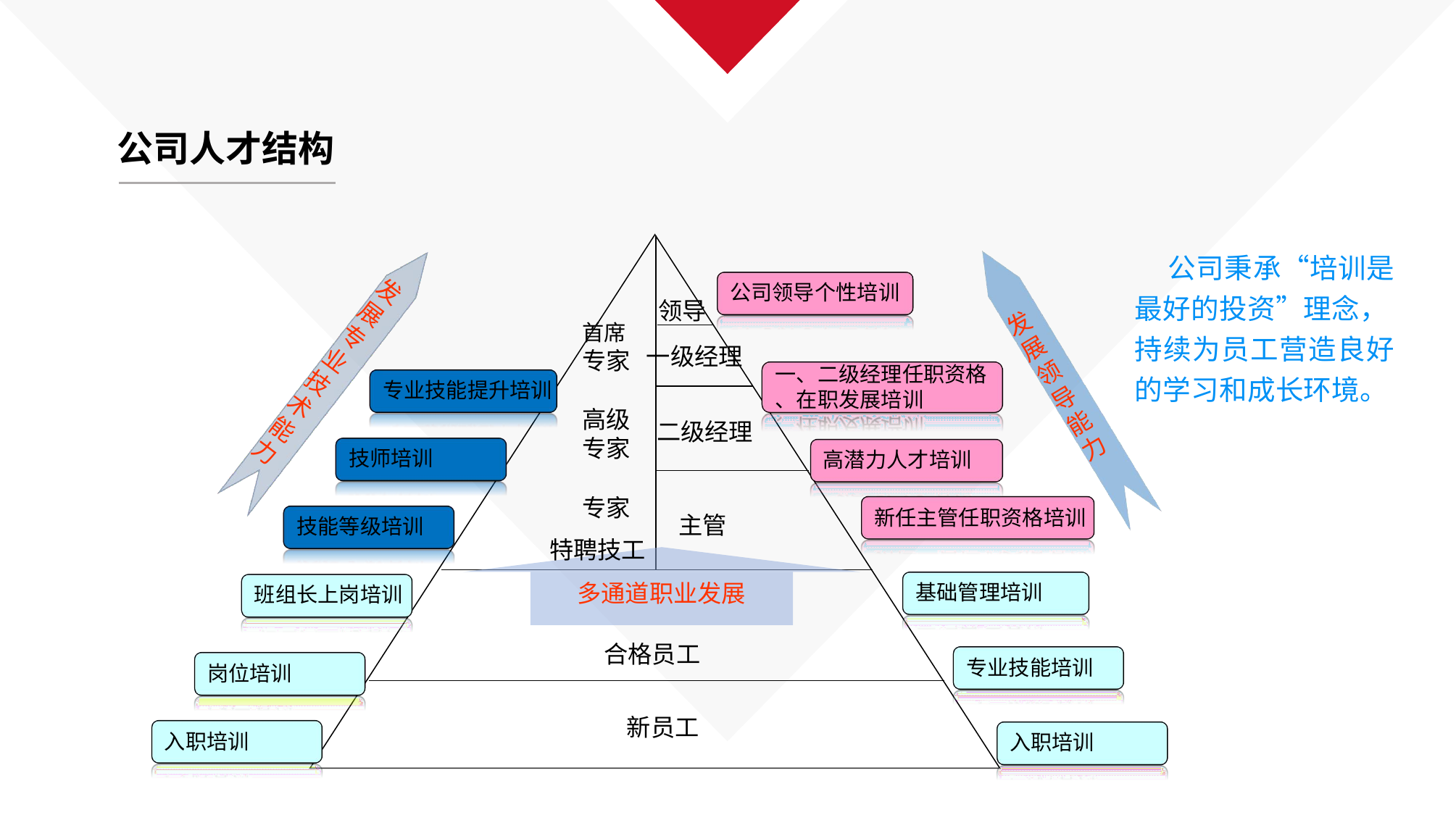

# 公司人才结构

公司秉承“培训是 最好的投资”理念，  持续为员工营造良好 的学习和成长环境。

公司领导个性培训
发
领导
展
发
首席
专家

高级 专家

专家

专
展
一级经理
业
一、二级经理任职资格
、在职发展培训

领

技
专业技能提升培训
导

术
能
二级经理
能
力

技师培训
力
高潜力人才培训

新任主管任职资格培训

主管
技能等级培训
特聘技工

多通道职业发展
基础管理培训
班组长上岗培训
合格员工

专业技能培训
岗位培训

新员工

入职培训
入职培训